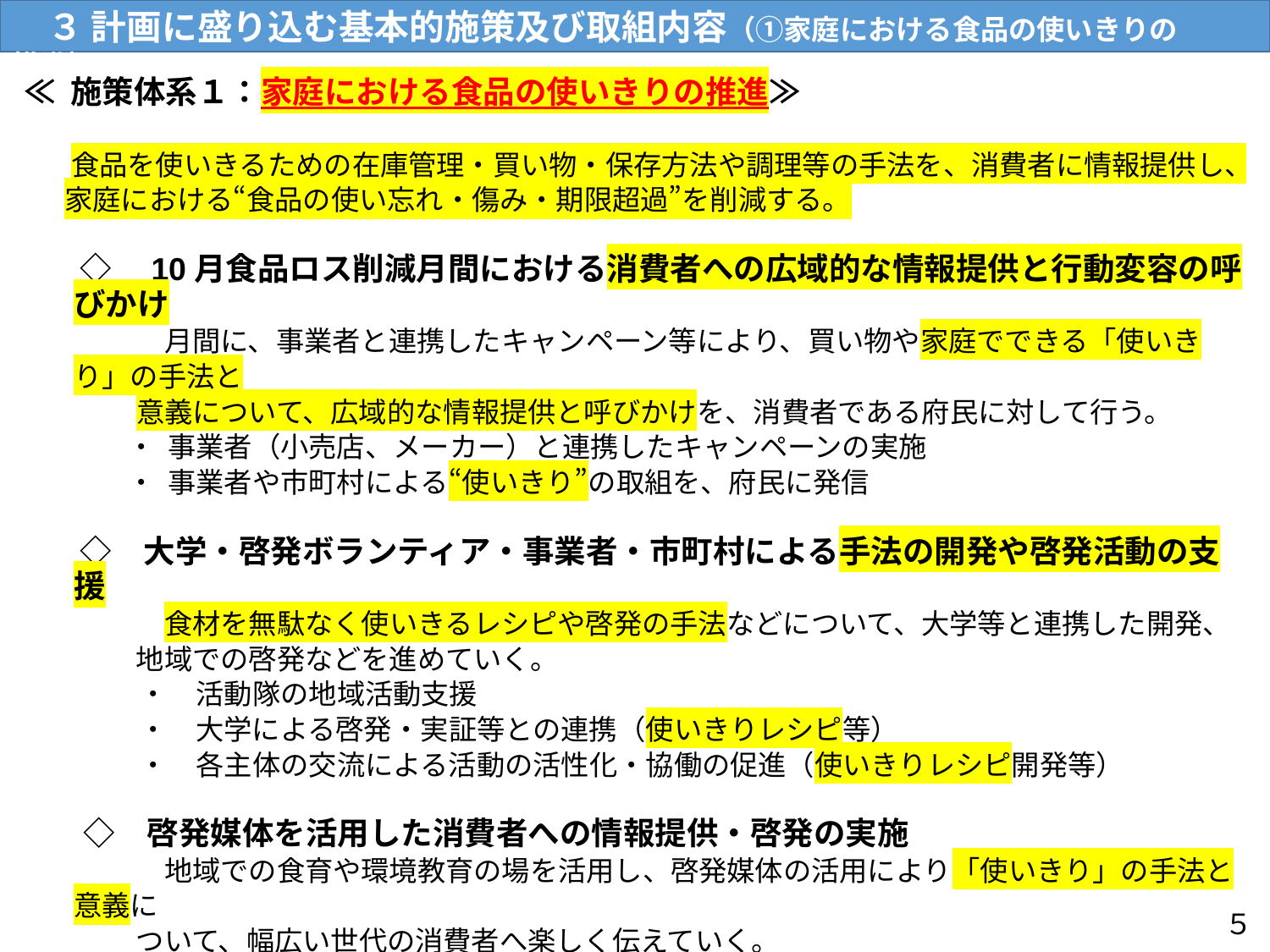

R7.4.17（木）流通対策室
　３ 計画に盛り込む基本的施策及び取組内容（①家庭における食品の使いきりの推進）
≪ 施策体系１：家庭における食品の使いきりの推進≫

  　食品を使いきるための在庫管理・買い物・保存方法や調理等の手法を、消費者に情報提供し、
　  家庭における“食品の使い忘れ・傷み・期限超過”を削減する。

　　◇　10月食品ロス削減月間における消費者への広域的な情報提供と行動変容の呼びかけ
　　　　　月間に、事業者と連携したキャンペーン等により、買い物や家庭でできる「使いきり」の手法と
　　　　意義について、広域的な情報提供と呼びかけを、消費者である府民に対して行う。
  　  ・  事業者（小売店、メーカー）と連携したキャンペーンの実施
  　  ・  事業者や市町村による“使いきり”の取組を、府民に発信

　　◇　大学・啓発ボランティア・事業者・市町村による手法の開発や啓発活動の支援
　　　　　食材を無駄なく使いきるレシピや啓発の手法などについて、大学等と連携した開発、
　　　　地域での啓発などを進めていく。
　　　     ・　活動隊の地域活動支援
　　　     ・　大学による啓発・実証等との連携（使いきりレシピ等）
　　　     ・　各主体の交流による活動の活性化・協働の促進（使いきりレシピ開発等）

　　◇　啓発媒体を活用した消費者への情報提供・啓発の実施
　　　　　地域での食育や環境教育の場を活用し、啓発媒体の活用により「使いきり」の手法と意義に
　　　　ついて、幅広い世代の消費者へ楽しく伝えていく。
　　　・　ポータルサイト、冷蔵庫革命リーフレット、ゲーム類、コトPOPによる消費者啓発
　    ・　学校教育・環境教育等での出前授業
　    ・　市町村や府イベント等でのブース啓発および啓発媒体の提供
５